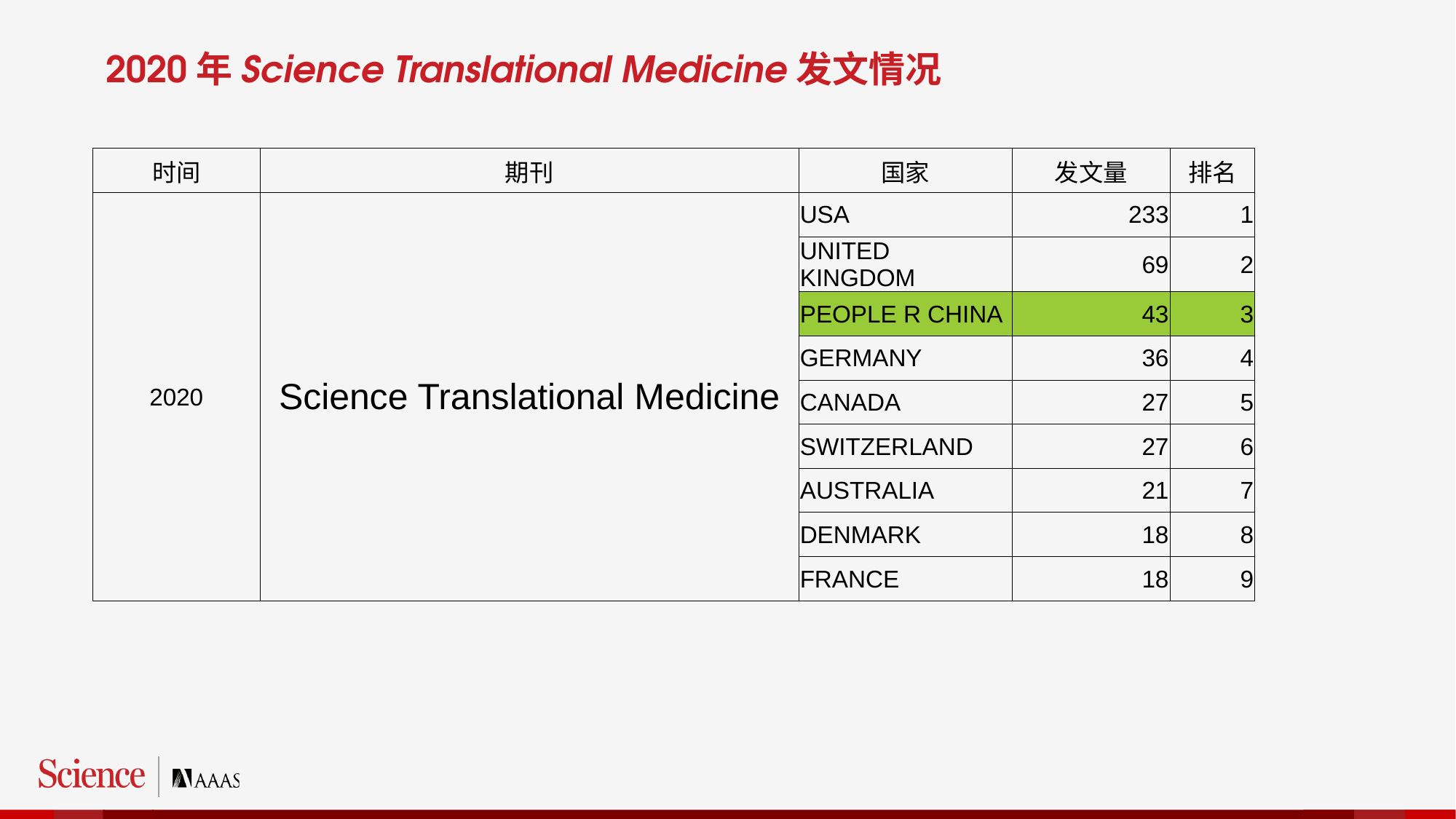

2020年Science Translational Medicine发文情况
| 时间 | 期刊 | 国家 | 发文量 | 排名 |
| --- | --- | --- | --- | --- |
| 2020 | Science Translational Medicine | USA | 233 | 1 |
|  |  | UNITED KINGDOM | 69 | 2 |
|  |  | PEOPLE R CHINA | 43 | 3 |
|  |  | GERMANY | 36 | 4 |
|  |  | CANADA | 27 | 5 |
|  |  | SWITZERLAND | 27 | 6 |
|  |  | AUSTRALIA | 21 | 7 |
|  |  | DENMARK | 18 | 8 |
|  |  | FRANCE | 18 | 9 |